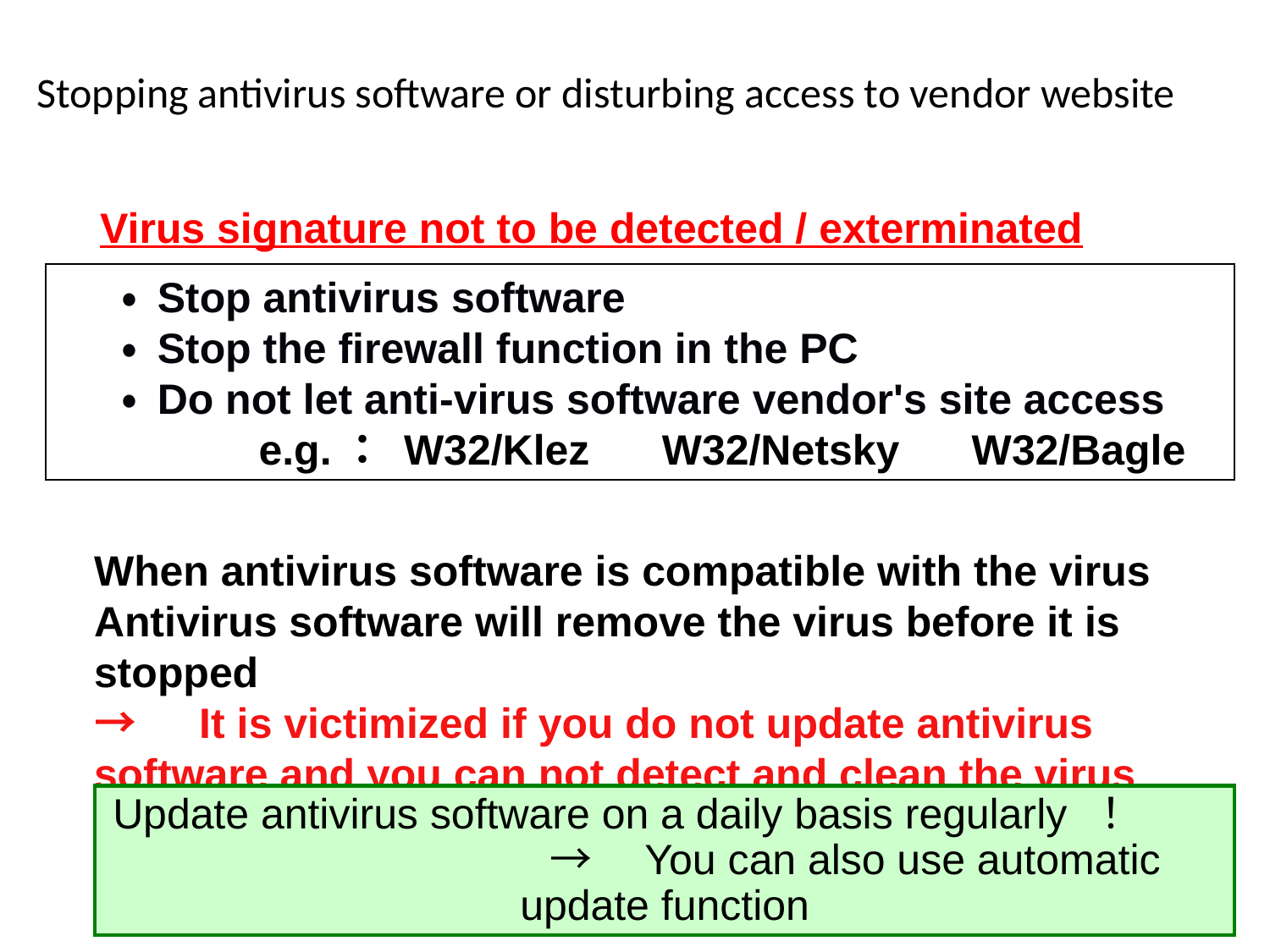

# Stopping antivirus software or disturbing access to vendor website
Virus signature not to be detected / exterminated
・ Stop antivirus software
・ Stop the firewall function in the PC
・ Do not let anti-virus software vendor's site access
　　　e.g.： W32/Klez　 W32/Netsky　 W32/Bagle
When antivirus software is compatible with the virus
Antivirus software will remove the virus before it is stopped
→　It is victimized if you do not update antivirus software and you can not detect and clean the virus
Update antivirus software on a daily basis regularly ！
　　　　　　　　　→　You can also use automatic update function
28